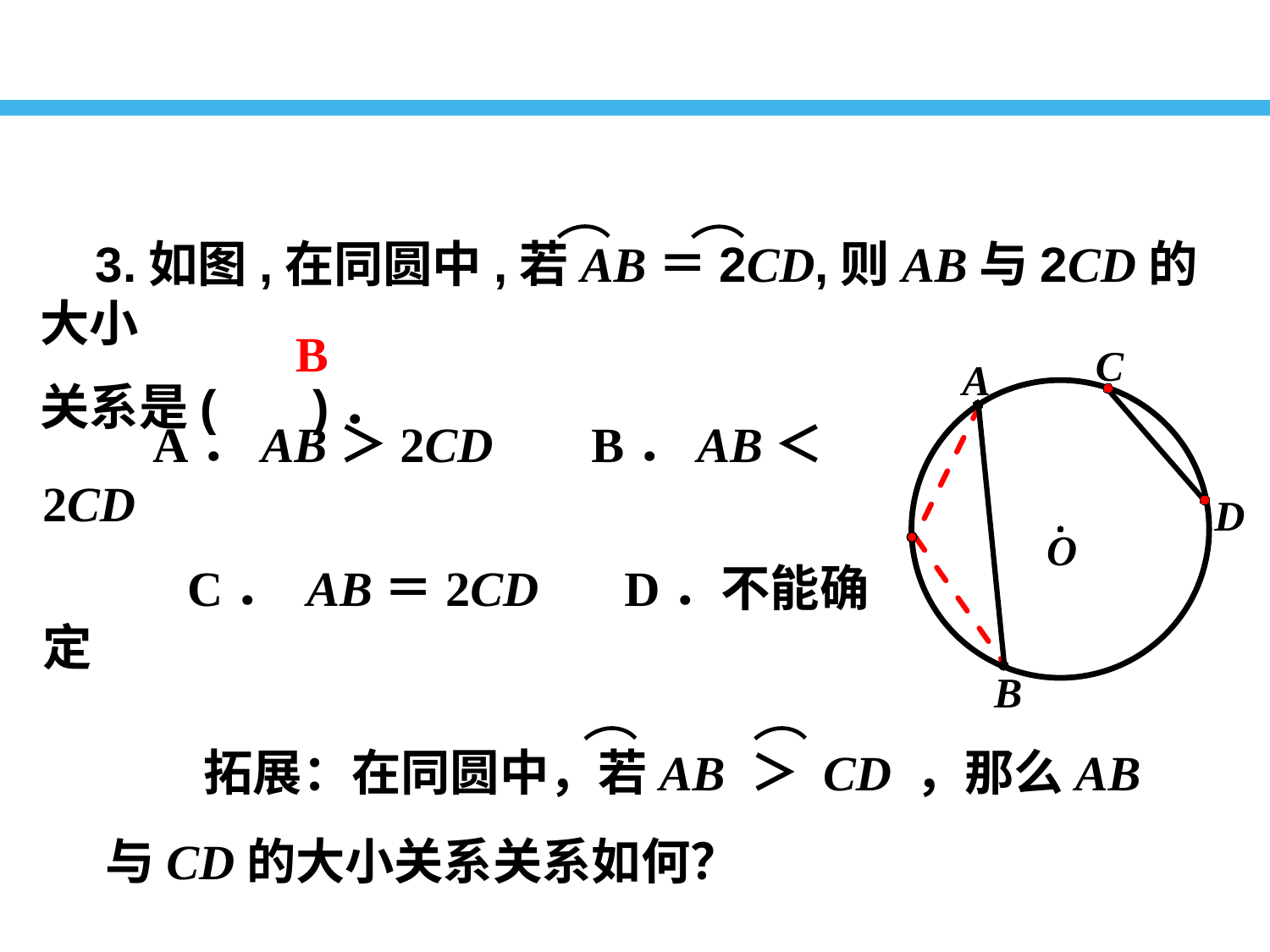

3.如图,在同圆中,若AB＝2CD,则AB与2CD的大小
关系是(       )．
B
C
A

D
O
B

　　A．AB＞2CD        B．AB＜2CD
  　　C． AB＝2CD       D．不能确定

　　拓展：在同圆中，若AB ＞ CD ，那么AB与CD的大小关系关系如何？